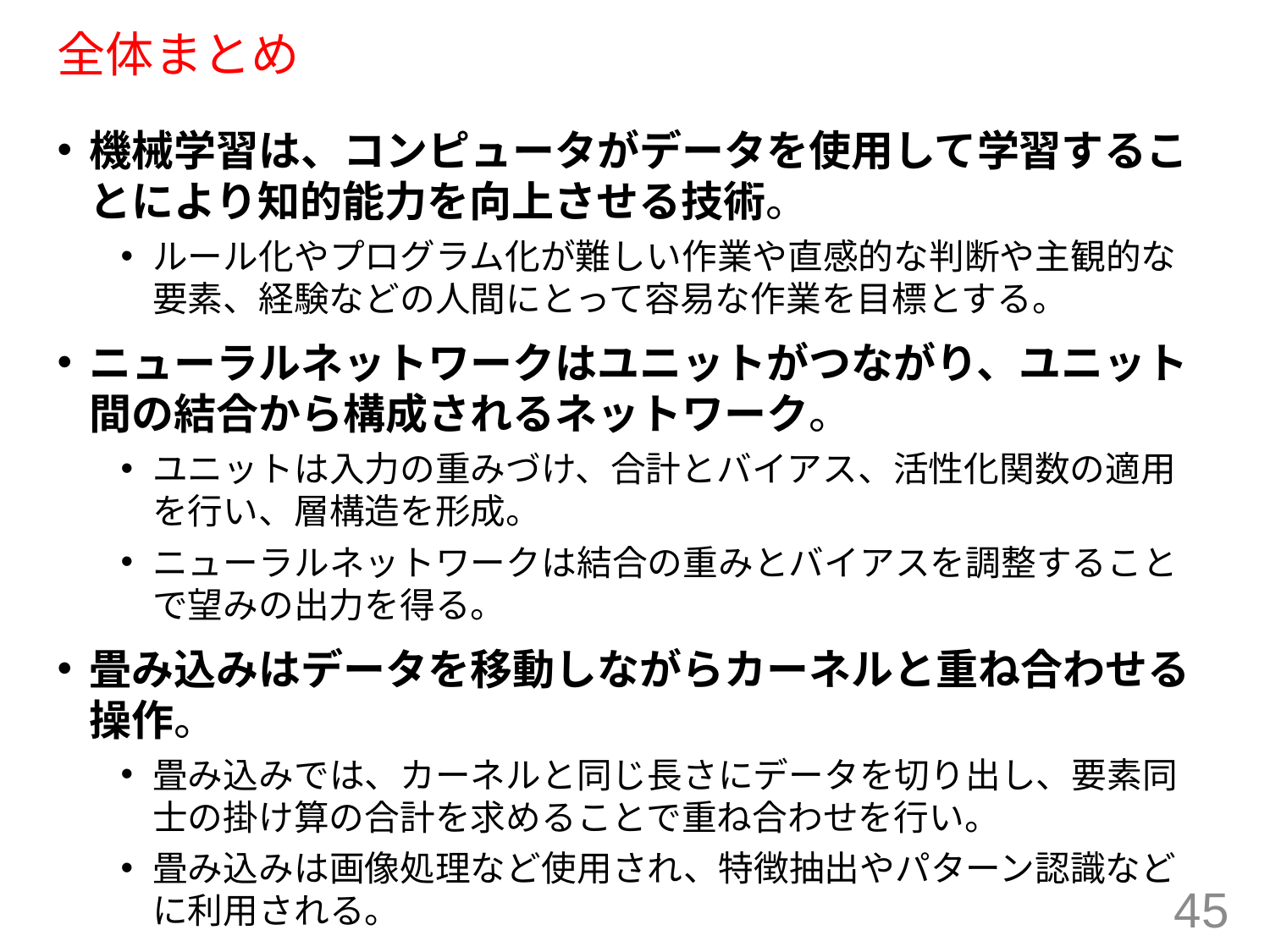

# 全体まとめ
機械学習は、コンピュータがデータを使用して学習することにより知的能力を向上させる技術。
ルール化やプログラム化が難しい作業や直感的な判断や主観的な要素、経験などの人間にとって容易な作業を目標とする。
ニューラルネットワークはユニットがつながり、ユニット間の結合から構成されるネットワーク。
ユニットは入力の重みづけ、合計とバイアス、活性化関数の適用を行い、層構造を形成。
ニューラルネットワークは結合の重みとバイアスを調整することで望みの出力を得る。
畳み込みはデータを移動しながらカーネルと重ね合わせる操作。
畳み込みでは、カーネルと同じ長さにデータを切り出し、要素同士の掛け算の合計を求めることで重ね合わせを行い。
畳み込みは画像処理など使用され、特徴抽出やパターン認識などに利用される。
45